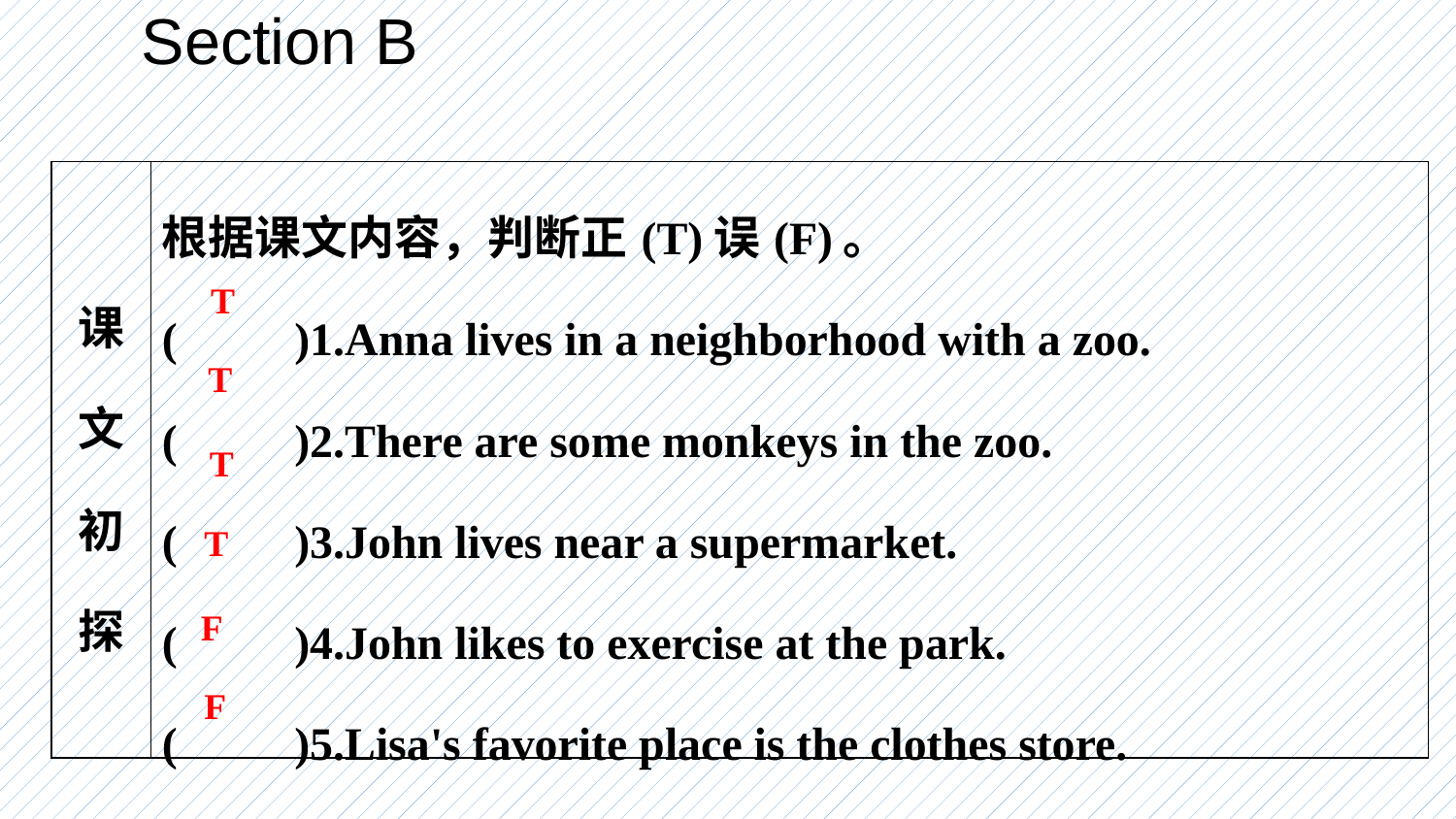

Section B

| 课 文 初 探 | 根据课文内容，判断正(T)误(F)。 (　　)1.Anna lives in a neighborhood with a zoo. (　　)2.There are some monkeys in the zoo. (　　)3.John lives near a supermarket. (　　)4.John likes to exercise at the park. (　　)5.Lisa's favorite place is the clothes store. (　　)6.The library is across from Lisa's house. |
| --- | --- |
T
T
T
T
F
F